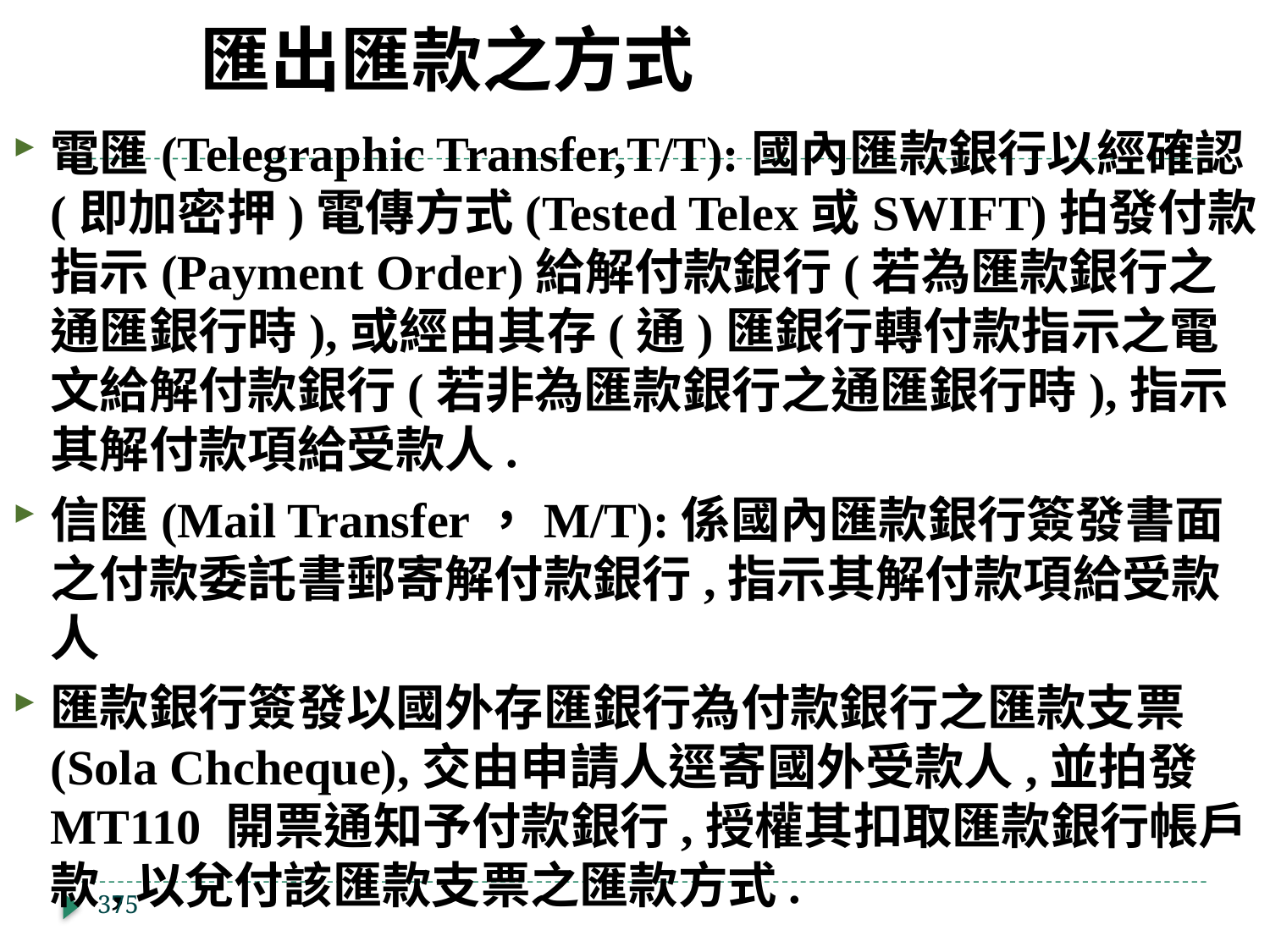

# 匯出匯款之方式
電匯(Telegraphic Transfer,T/T):國內匯款銀行以經確認(即加密押)電傳方式(Tested Telex或SWIFT)拍發付款指示(Payment Order)給解付款銀行(若為匯款銀行之通匯銀行時),或經由其存(通)匯銀行轉付款指示之電文給解付款銀行(若非為匯款銀行之通匯銀行時),指示其解付款項給受款人.
信匯(Mail Transfer，M/T):係國內匯款銀行簽發書面之付款委託書郵寄解付款銀行,指示其解付款項給受款人
匯款銀行簽發以國外存匯銀行為付款銀行之匯款支票(Sola Chcheque),交由申請人逕寄國外受款人,並拍發MT110 開票通知予付款銀行,授權其扣取匯款銀行帳戶款,以兌付該匯款支票之匯款方式.
375